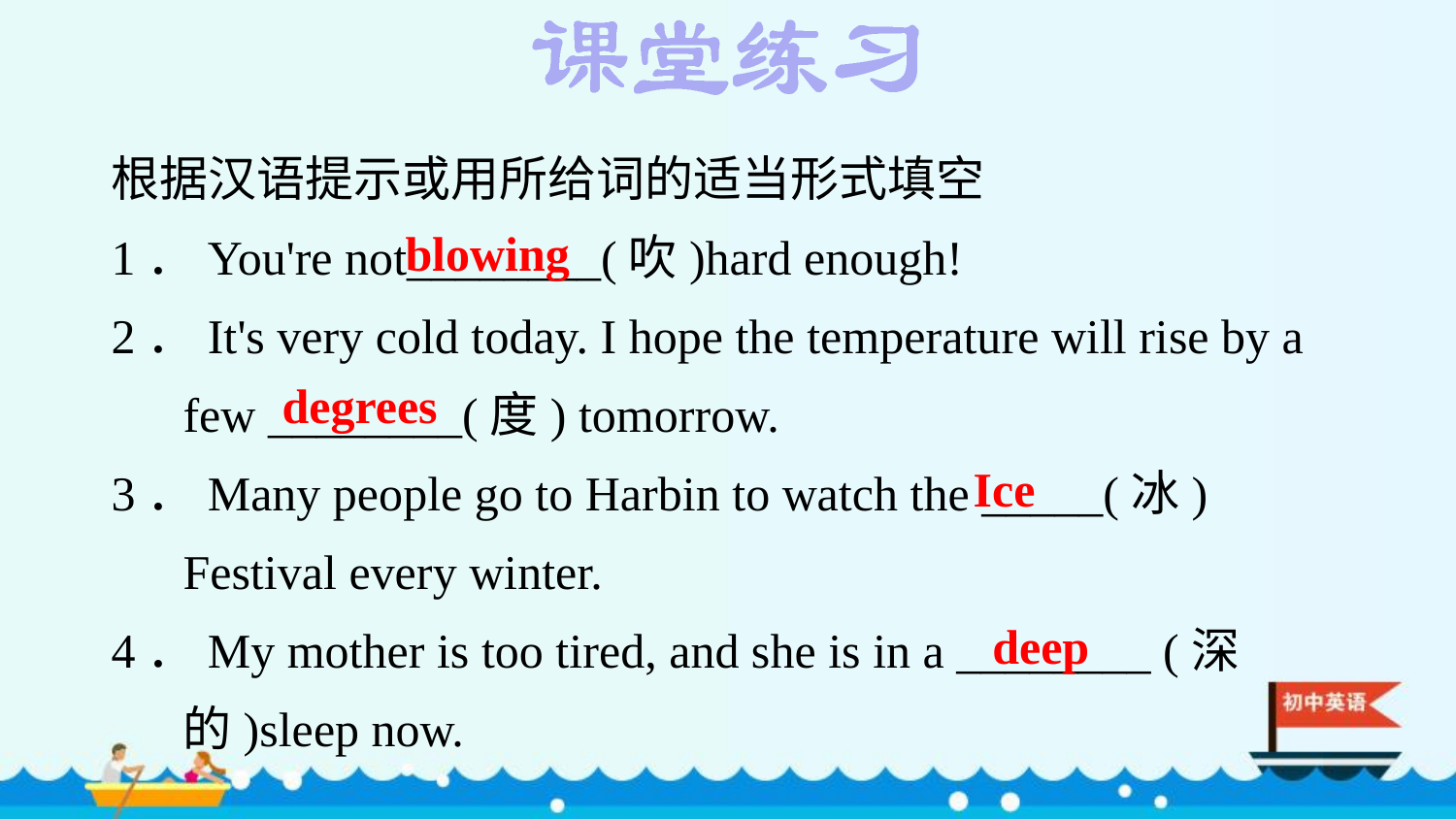

根据汉语提示或用所给词的适当形式填空
1．You're not________(吹)hard enough!
2．It's very cold today. I hope the temperature will rise by a few ________(度) tomorrow.
3．Many people go to Harbin to watch the _____(冰) Festival every winter.
4．My mother is too tired, and she is in a ________ (深的)sleep now.
blowing
degrees
Ice
deep